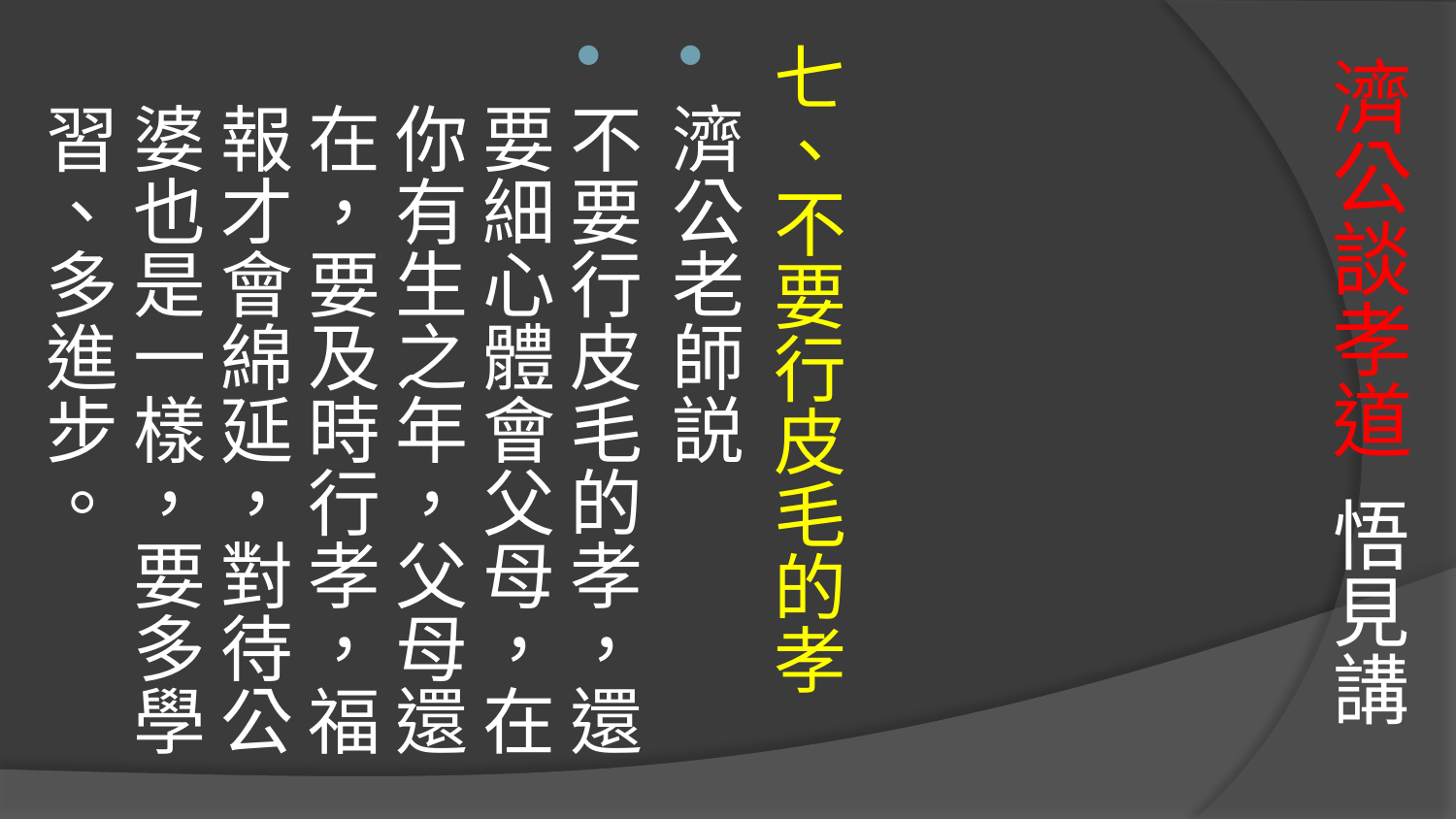

# 濟公談孝道  悟見講
七、不要行皮毛的孝
濟公老師説
不要行皮毛的孝，還要細心體會父母，在你有生之年，父母還在，要及時行孝，福報才會綿延，對待公婆也是一樣，要多學習、多進步。